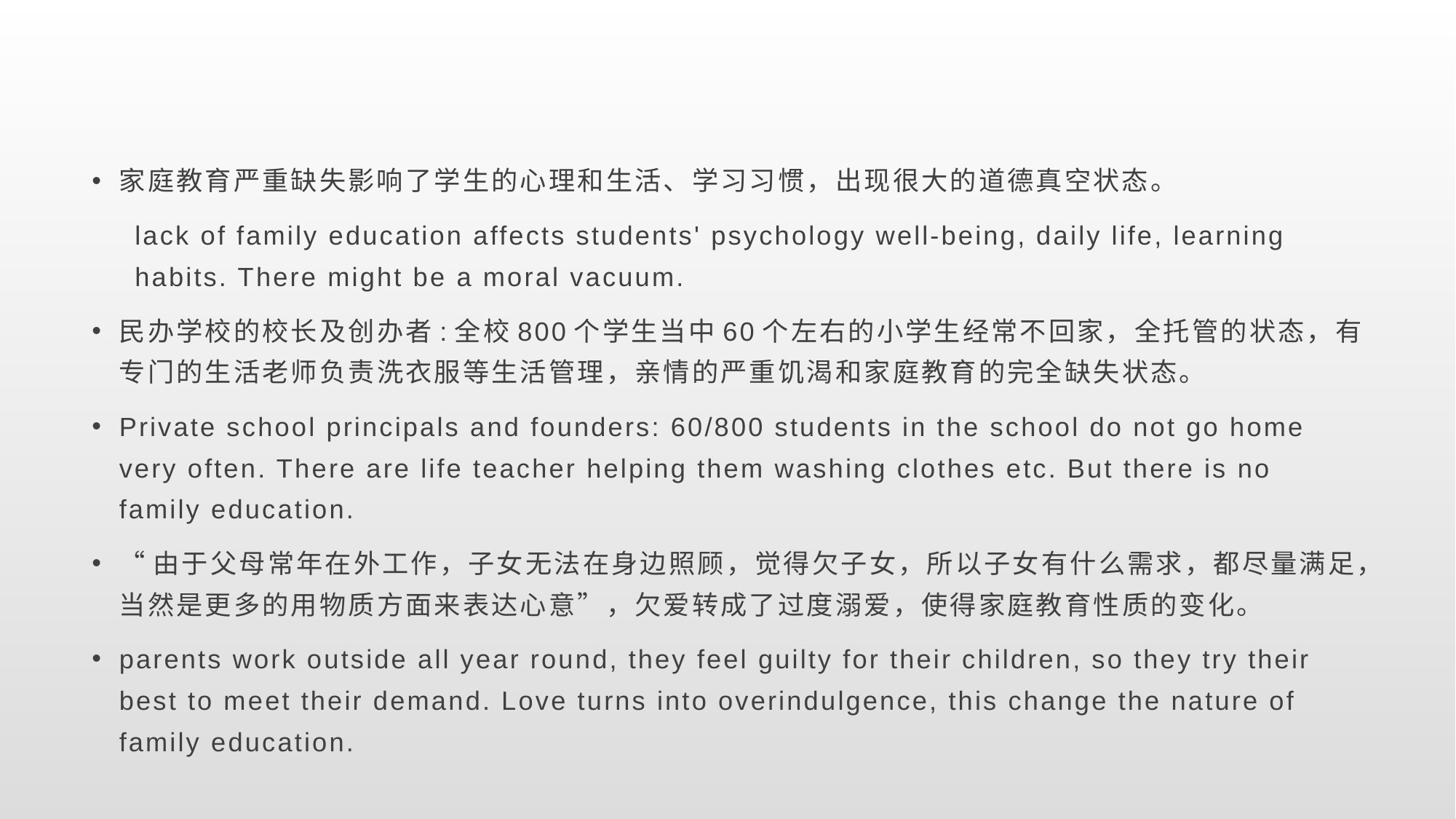

#
家庭教育严重缺失影响了学生的心理和生活、学习习惯，出现很大的道德真空状态。
lack of family education affects students' psychology well-being, daily life, learning habits. There might be a moral vacuum.
民办学校的校长及创办者:全校800个学生当中60个左右的小学生经常不回家，全托管的状态，有专门的生活老师负责洗衣服等生活管理，亲情的严重饥渴和家庭教育的完全缺失状态。
Private school principals and founders: 60/800 students in the school do not go home very often. There are life teacher helping them washing clothes etc. But there is no family education.
“由于父母常年在外工作，子女无法在身边照顾，觉得欠子女，所以子女有什么需求，都尽量满足，当然是更多的用物质方面来表达心意”，欠爱转成了过度溺爱，使得家庭教育性质的变化。
parents work outside all year round, they feel guilty for their children, so they try their best to meet their demand. Love turns into overindulgence, this change the nature of family education.